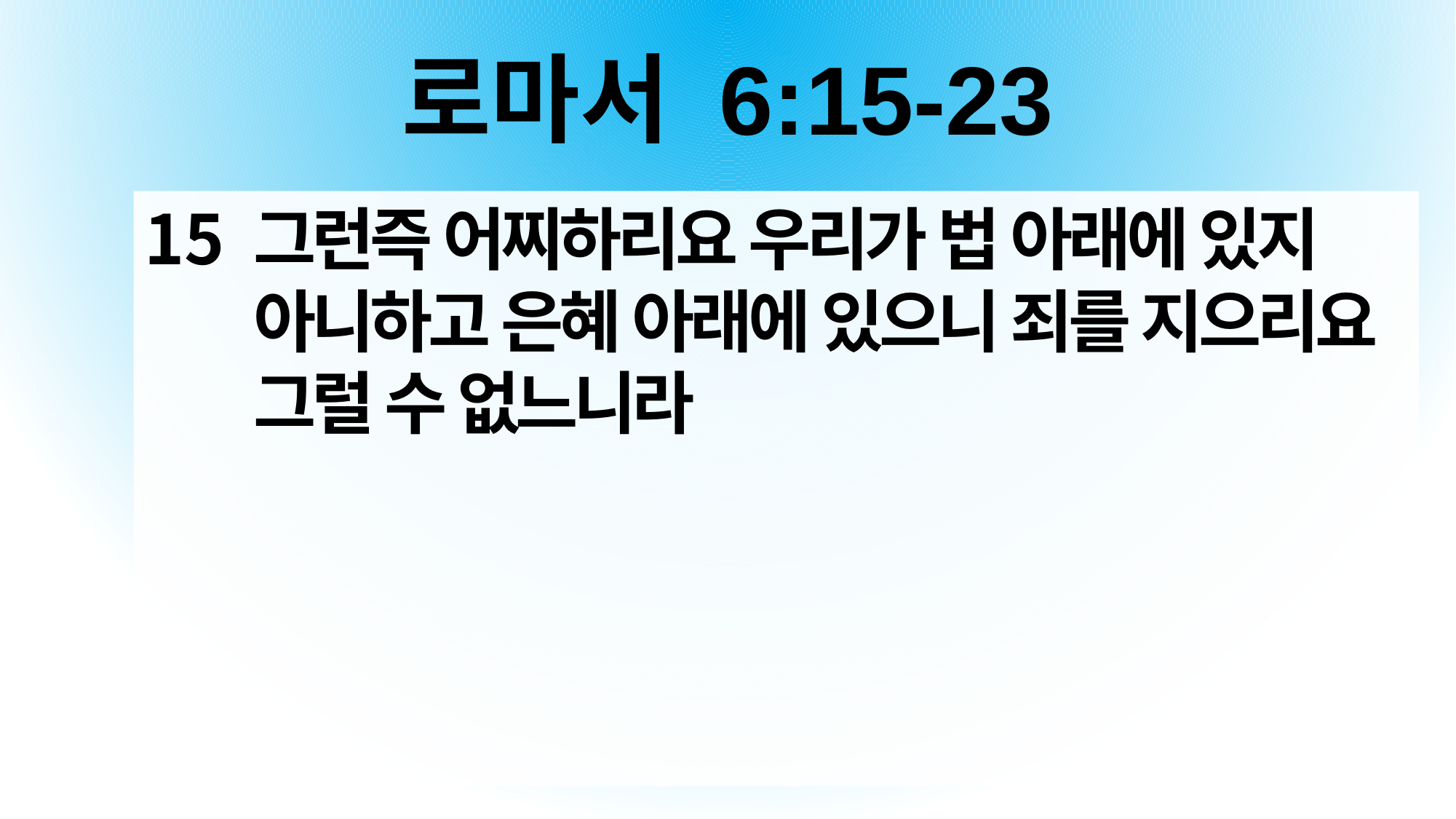

# 로마서 6:15-23
그런즉 어찌하리요 우리가 법 아래에 있지 아니하고 은혜 아래에 있으니 죄를 지으리요 그럴 수 없느니라